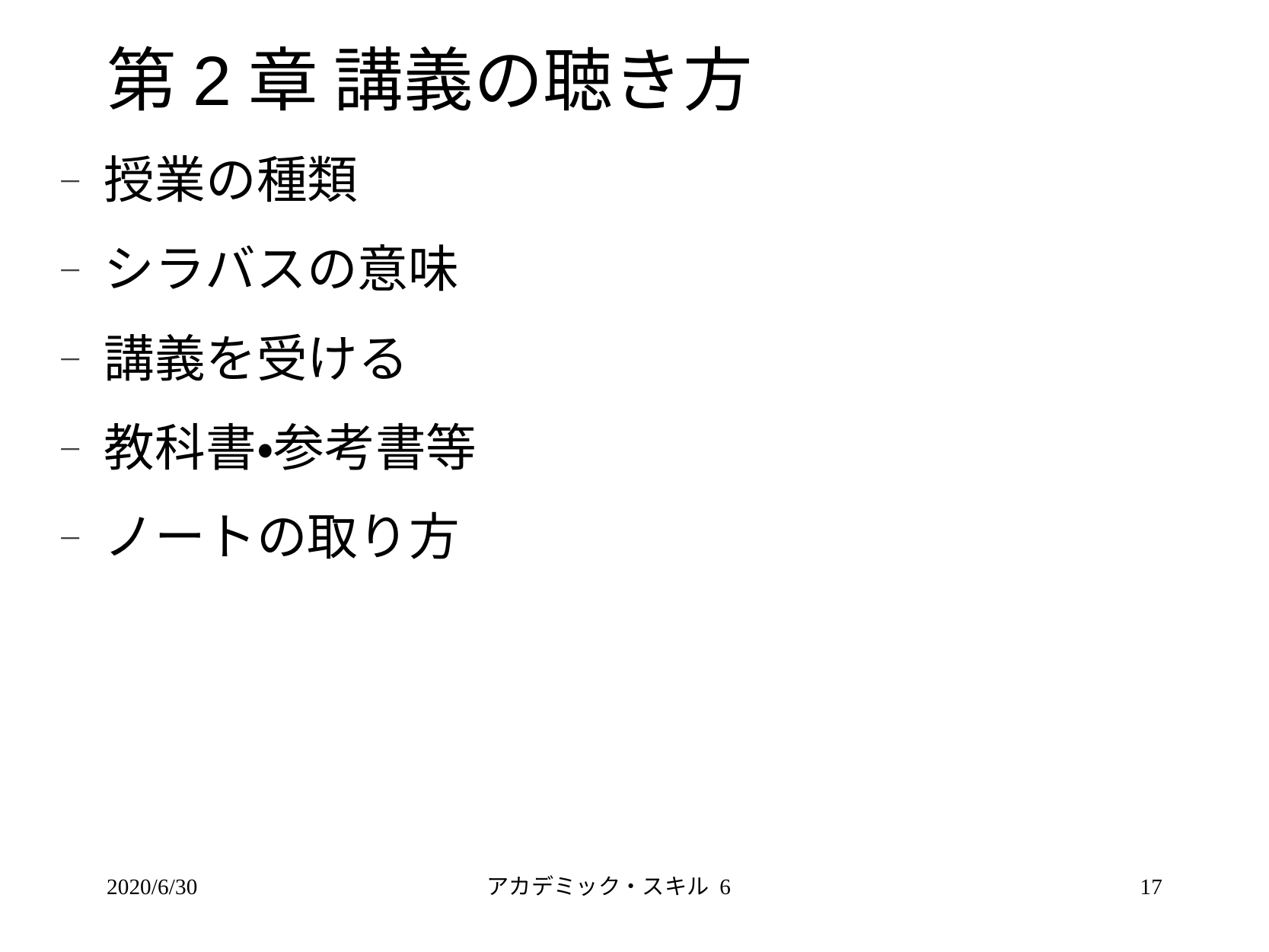

# 第2章 講義の聴き方
授業の種類
シラバスの意味
講義を受ける
教科書・参考書等
ノートの取り方

2020/6/30
アカデミック・スキル 6
17